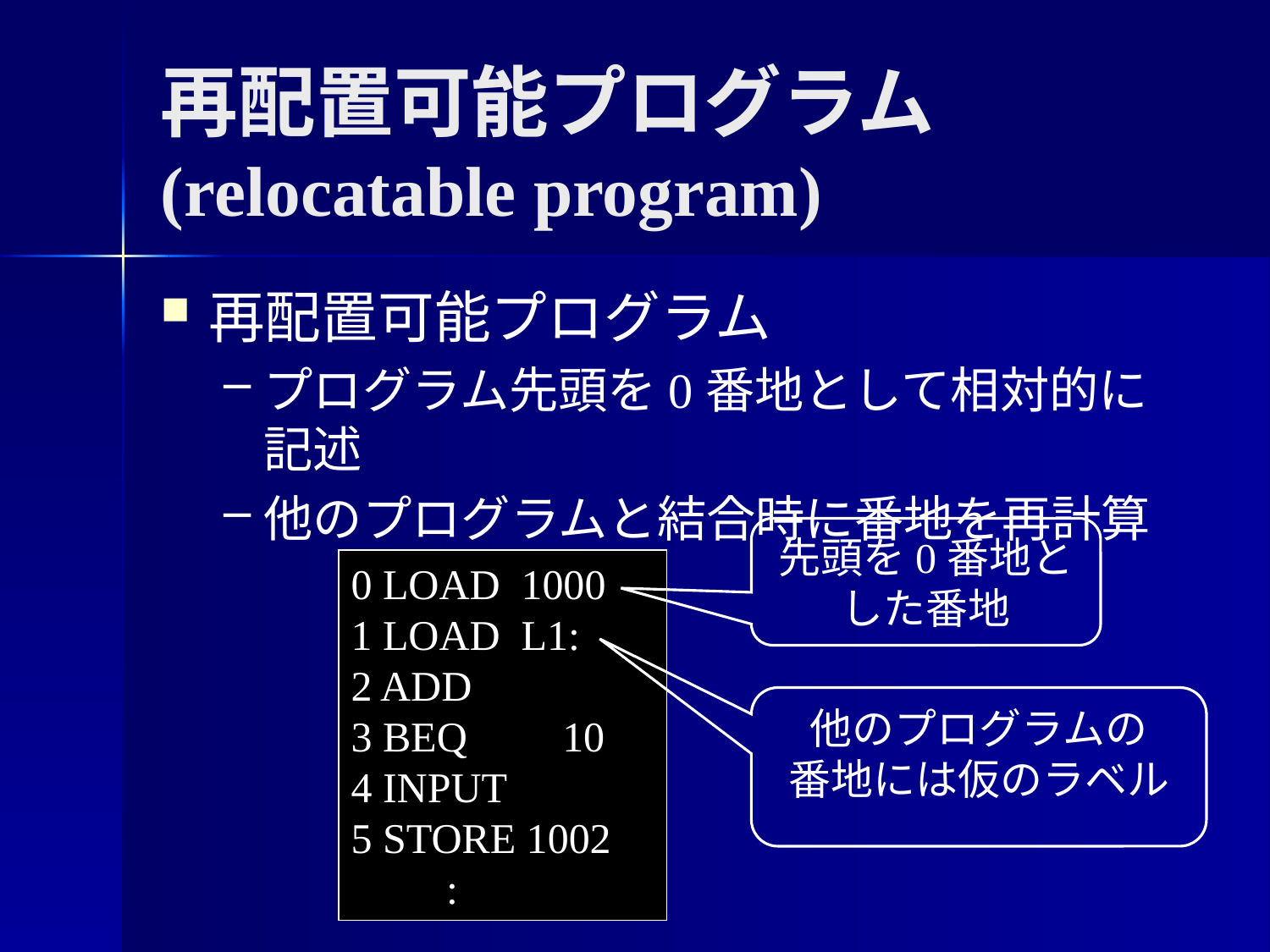

# 再配置可能プログラム (relocatable program)
再配置可能プログラム
プログラム先頭を0番地として相対的に記述
他のプログラムと結合時に番地を再計算
先頭を0番地と
した番地
0 LOAD  1000
1 LOAD  L1:
2 ADD
3 BEQ         10
4 INPUT
5 STORE 1002
         :
他のプログラムの
番地には仮のラベル